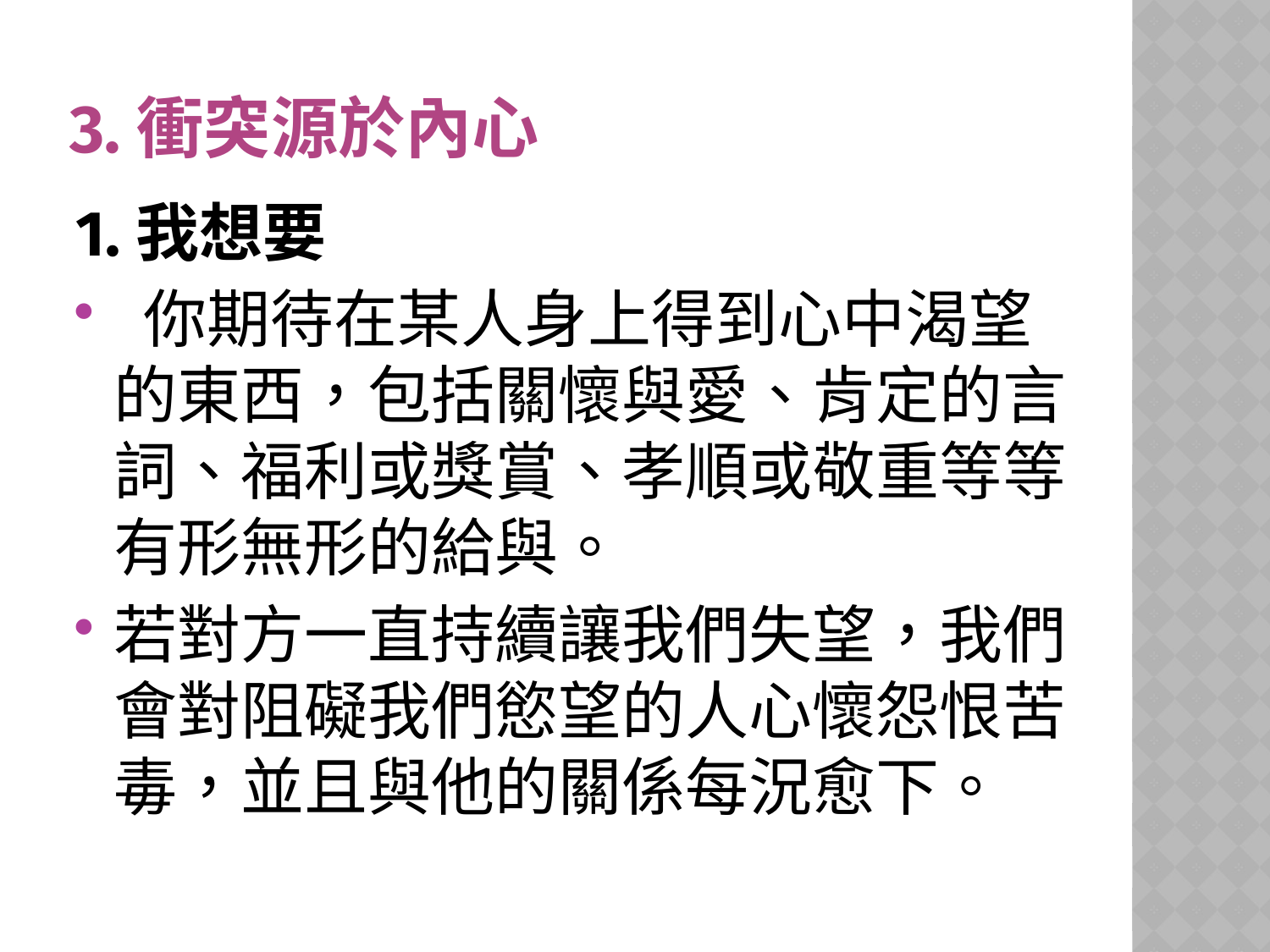

# 3.衝突源於內心
1.我想要
 你期待在某人身上得到心中渴望的東西，包括關懷與愛、肯定的言詞、福利或獎賞、孝順或敬重等等有形無形的給與。
若對方一直持續讓我們失望，我們會對阻礙我們慾望的人心懷怨恨苦毒，並且與他的關係每況愈下。